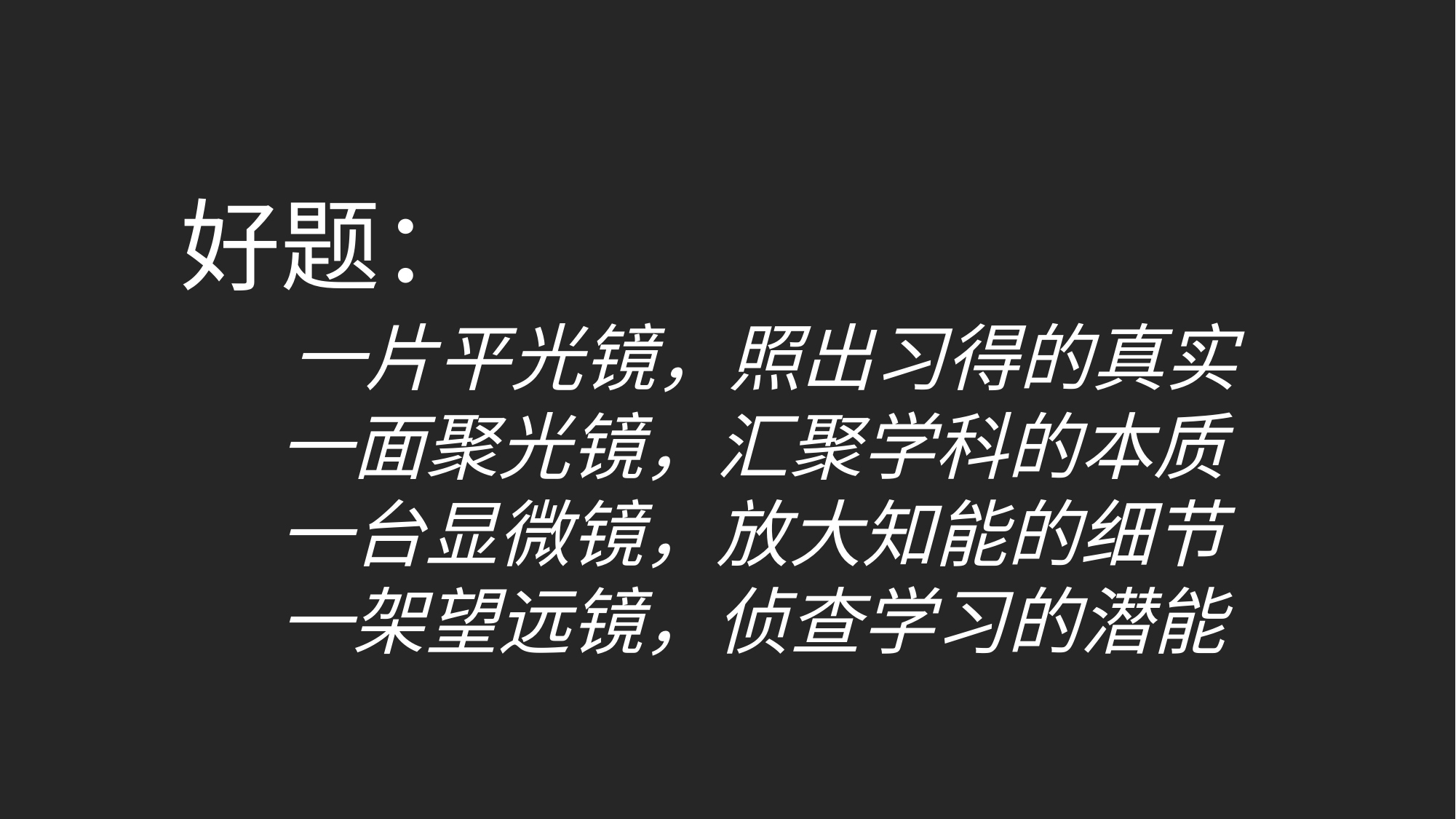

好题：
     一片平光镜，照出习得的真实
     一面聚光镜，汇聚学科的本质
     一台显微镜，放大知能的细节
     一架望远镜，侦查学习的潜能